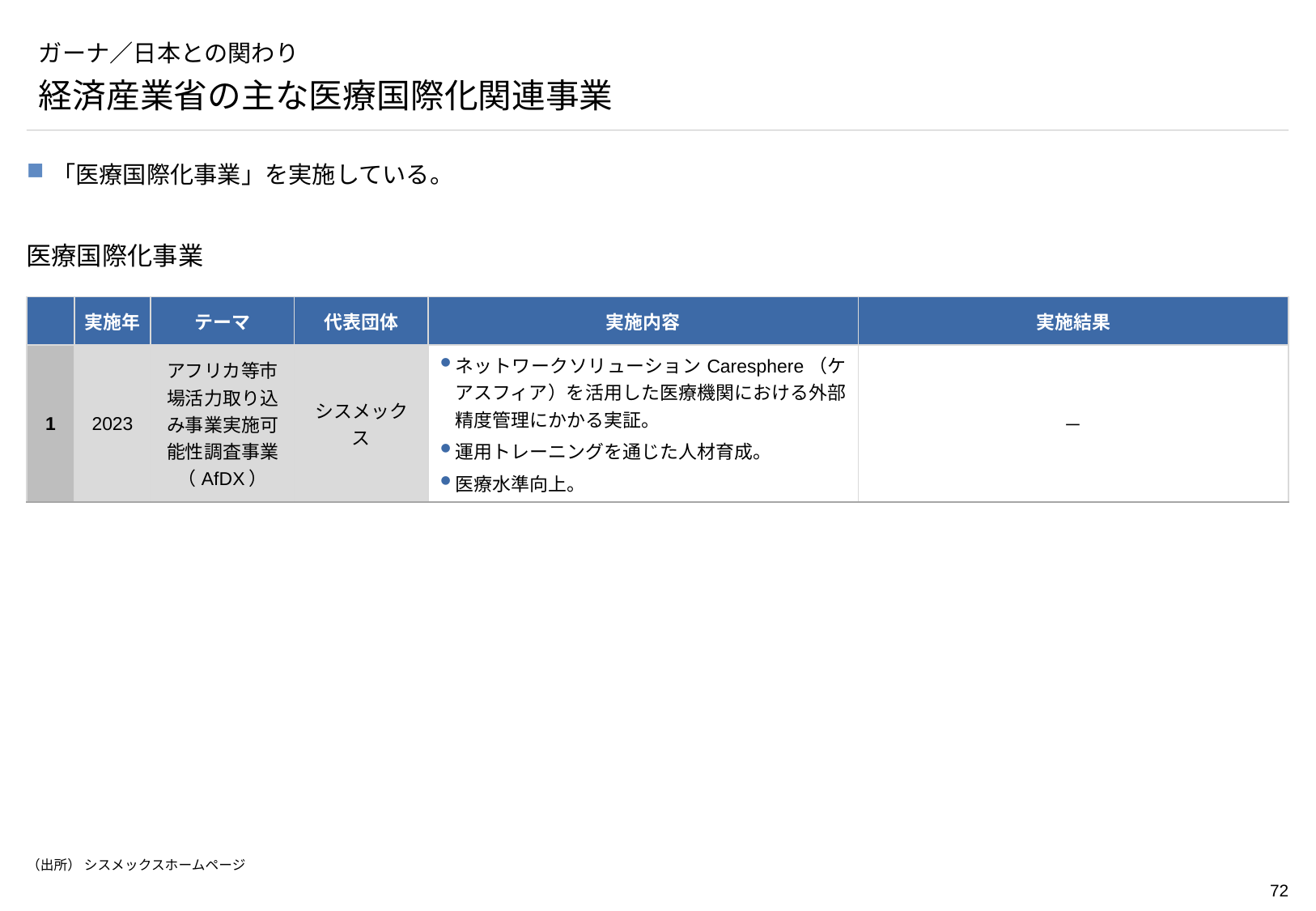

# ガーナ／日本との関わり
経済産業省の主な医療国際化関連事業
「医療国際化事業」を実施している。
医療国際化事業
|  | 実施年 | テーマ | 代表団体 | 実施内容 | 実施結果 |
| --- | --- | --- | --- | --- | --- |
| 1 | 2023 | アフリカ等市場活力取り込み事業実施可能性調査事業（AfDX） | シスメックス | ネットワークソリューションCaresphere（ケアスフィア）を活用した医療機関における外部精度管理にかかる実証。 運用トレーニングを通じた人材育成。 医療水準向上。 | － |
（出所） シスメックスホームページ